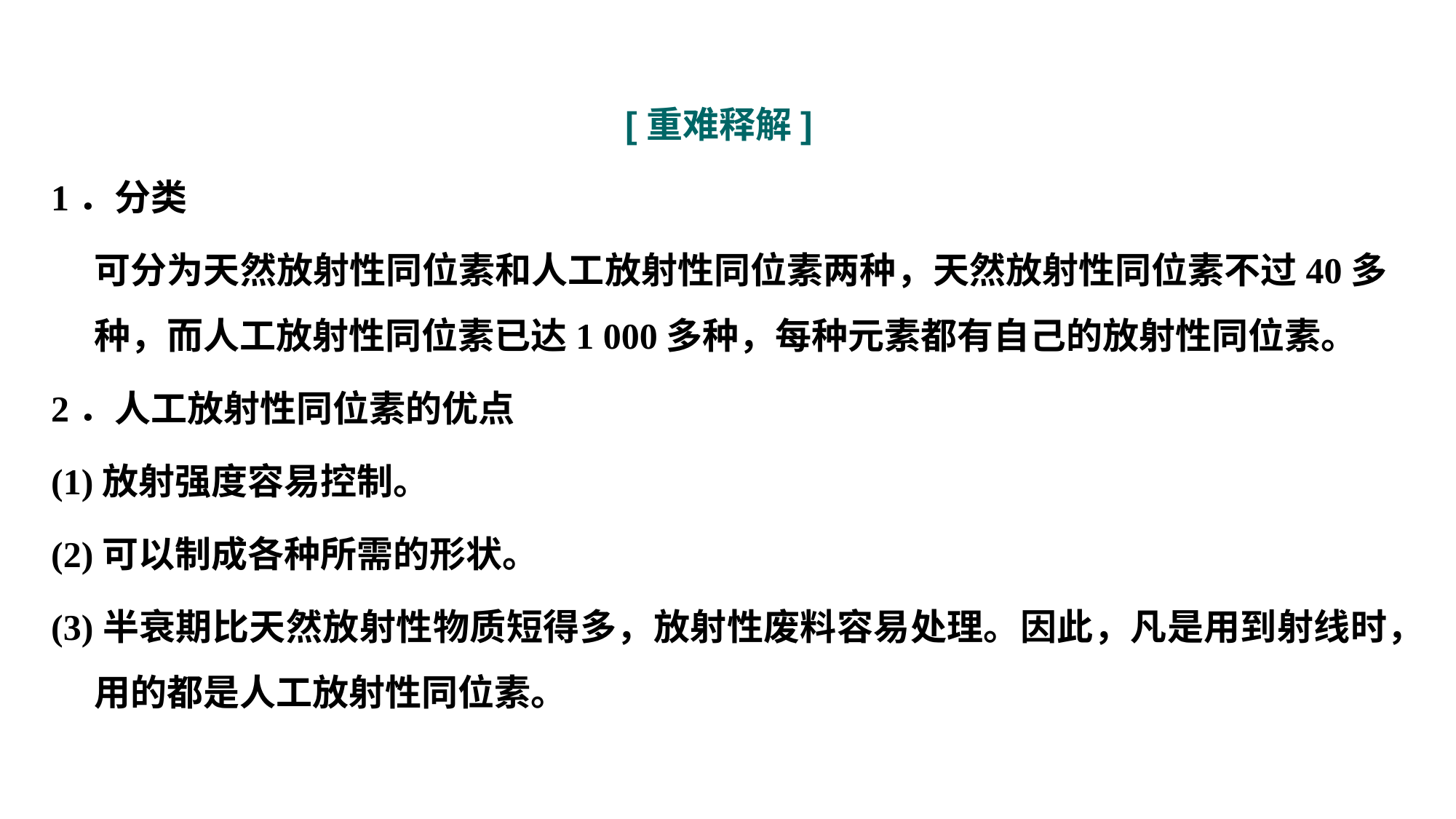

[重难释解]
1．分类
	可分为天然放射性同位素和人工放射性同位素两种，天然放射性同位素不过40多种，而人工放射性同位素已达1 000多种，每种元素都有自己的放射性同位素。
2．人工放射性同位素的优点
(1)放射强度容易控制。
(2)可以制成各种所需的形状。
(3)半衰期比天然放射性物质短得多，放射性废料容易处理。因此，凡是用到射线时，用的都是人工放射性同位素。